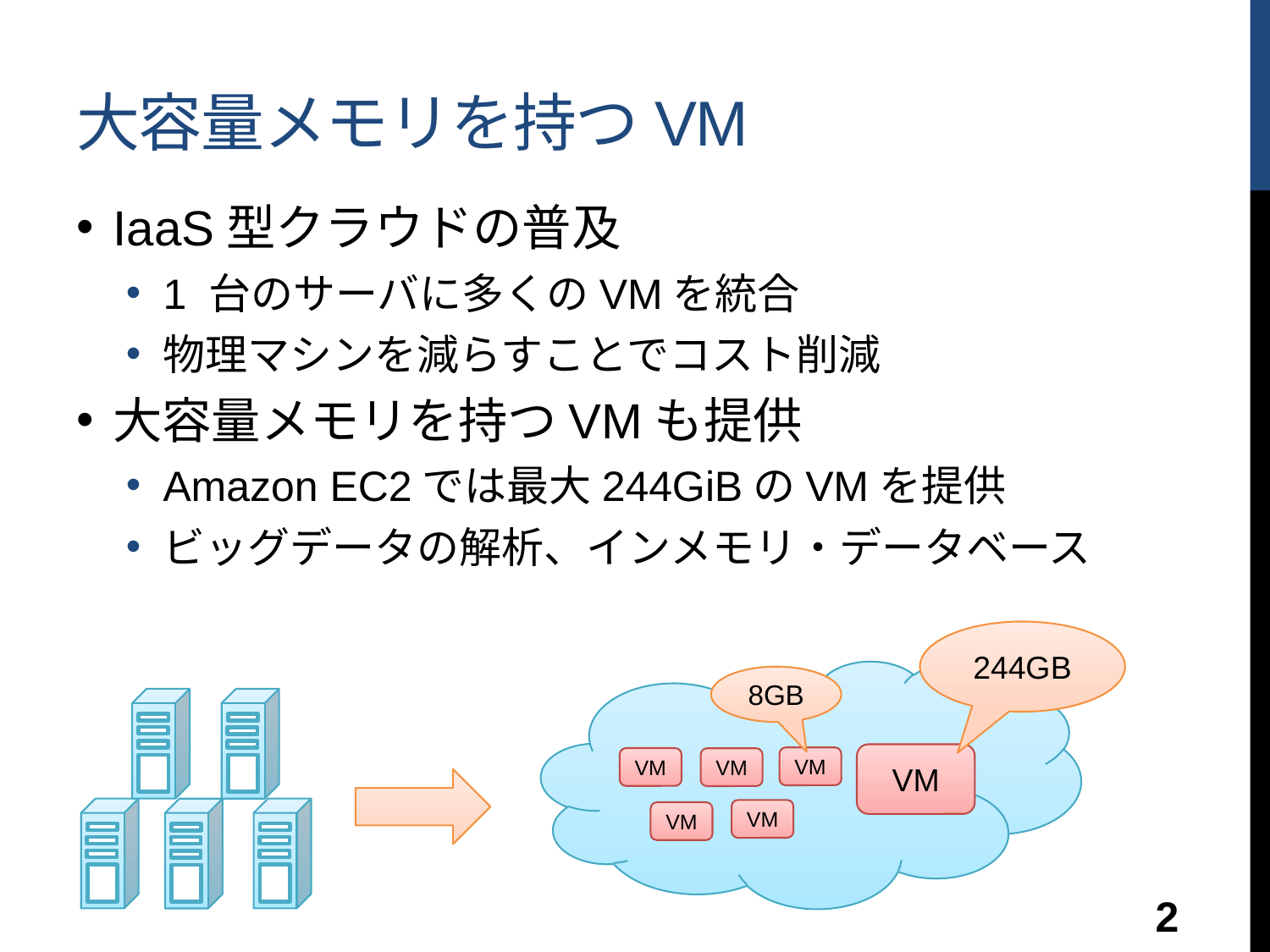

# 大容量メモリを持つVM
IaaS型クラウドの普及
1 台のサーバに多くのVMを統合
物理マシンを減らすことでコスト削減
大容量メモリを持つVMも提供
Amazon EC2では最大244GiBのVMを提供
ビッグデータの解析、インメモリ・データベース
244GB

8GB

VM
VM
VM
VM

VM
VM
2